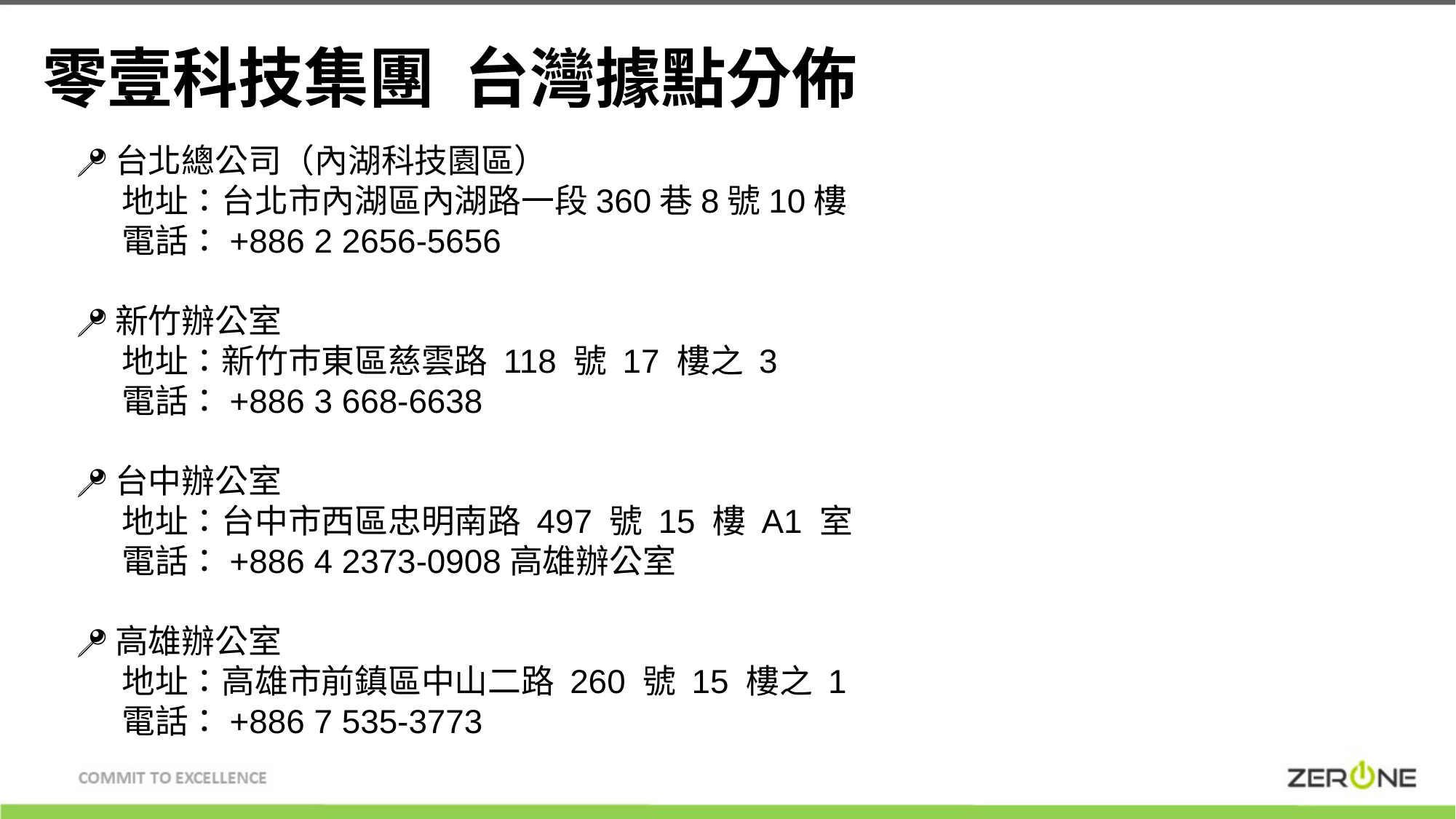

# 零壹科技集團  台灣據點分佈
📍台北總公司（內湖科技園區）
     地址：台北市內湖區內湖路一段360巷8號10樓
     電話：+886 2 2656-5656
📍新竹辦公室
     地址：新竹巿東區慈雲路 118 號 17 樓之 3
     電話：+886 3 668-6638

📍台中辦公室
     地址：台中市西區忠明南路 497 號 15 樓 A1 室
     電話：+886 4 2373-0908高雄辦公室

📍高雄辦公室
     地址：高雄市前鎮區中山二路 260 號 15 樓之 1
     電話：+886 7 535-3773